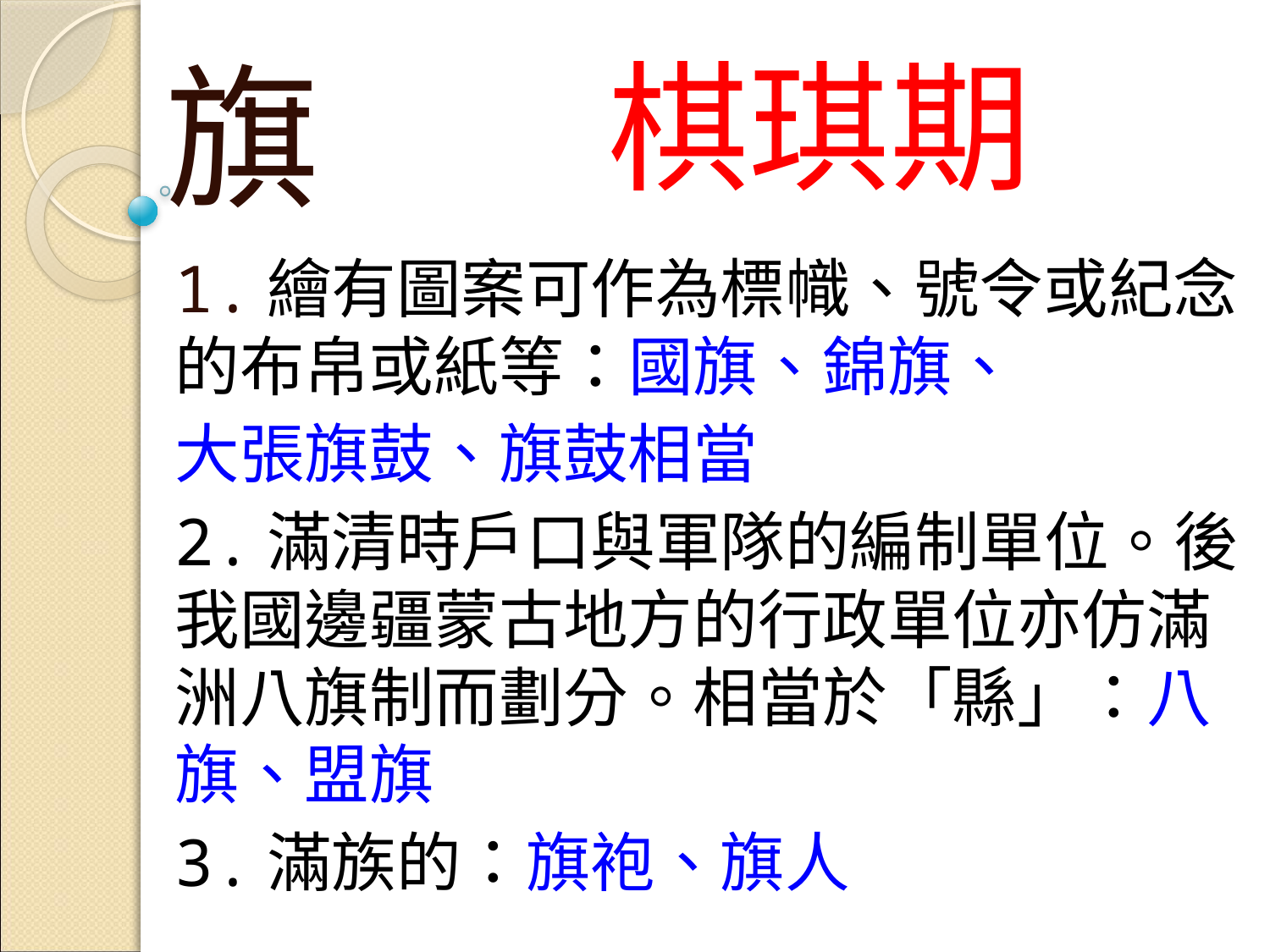

# 棋琪期
旗
1.繪有圖案可作為標幟、號令或紀念的布帛或紙等：國旗、錦旗、
大張旗鼓、旗鼓相當
2.滿清時戶口與軍隊的編制單位。後我國邊疆蒙古地方的行政單位亦仿滿洲八旗制而劃分。相當於「縣」：八旗、盟旗
3.滿族的：旗袍、旗人